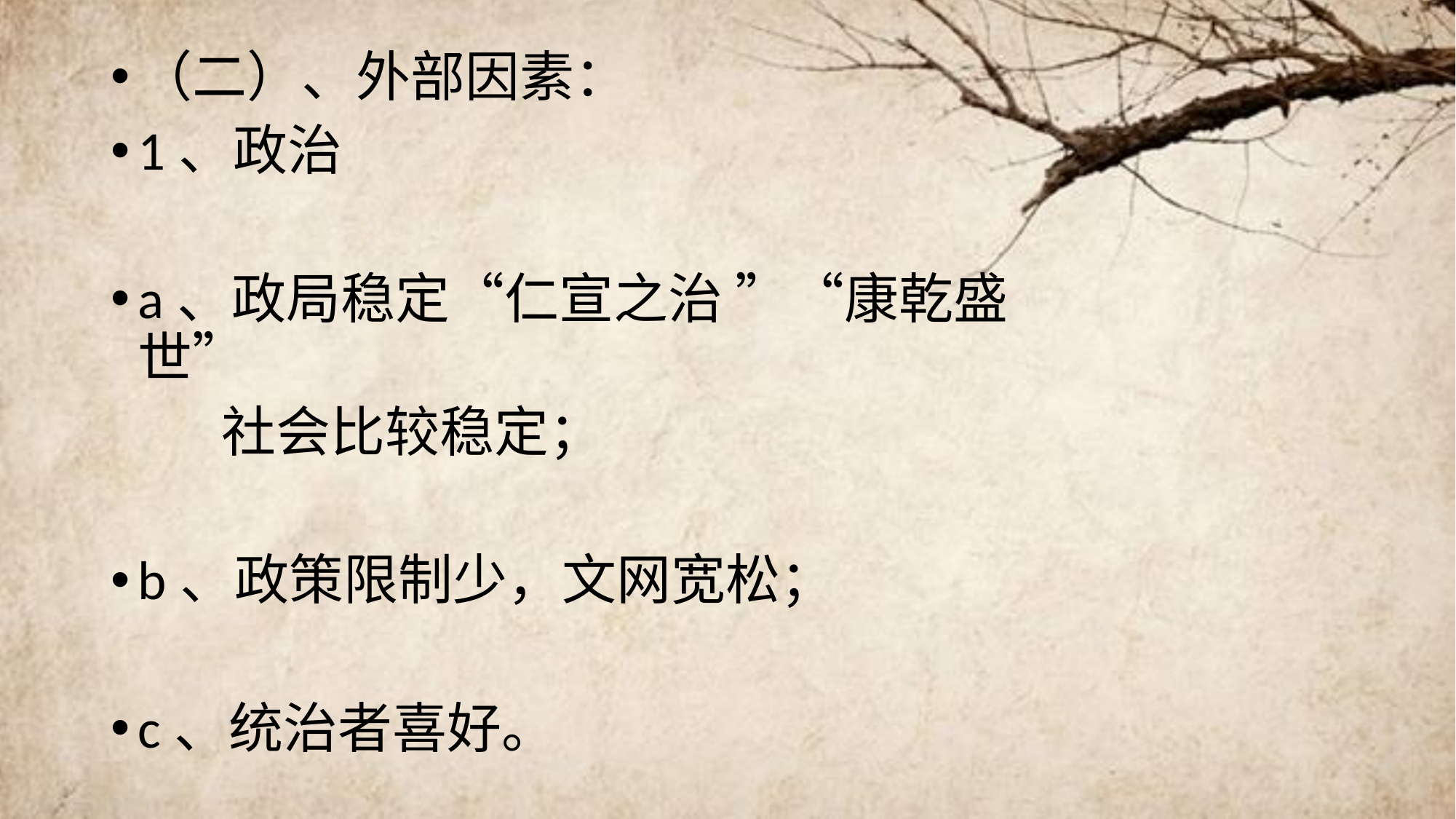

（二）、外部因素：
1、政治

a、政局稳定“仁宣之治 ”“康乾盛世”
        社会比较稳定；

b、政策限制少，文网宽松；

c、统治者喜好。